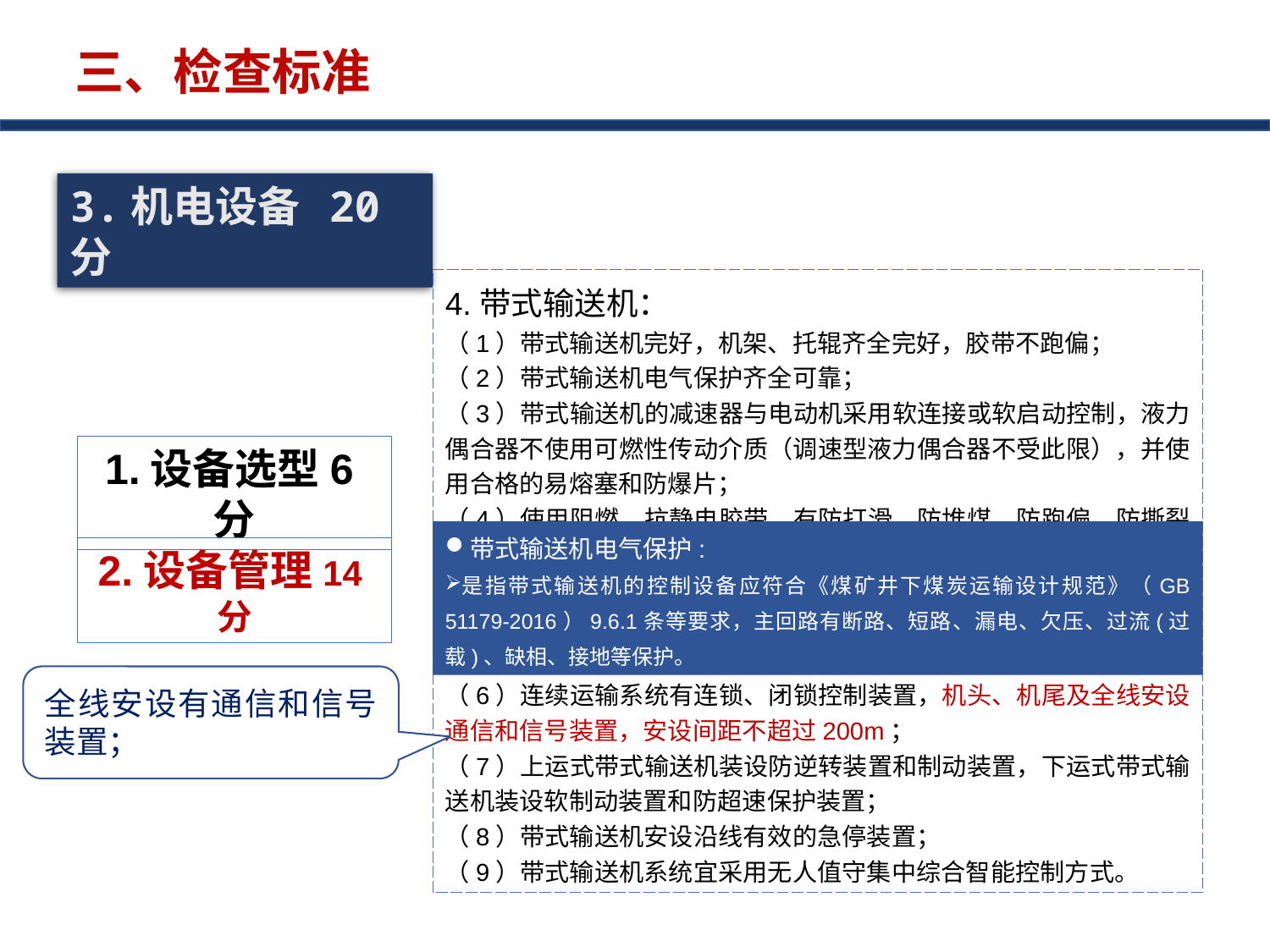

三、检查标准

3.机电设备  20分
4.带式输送机：
（1）带式输送机完好，机架、托辊齐全完好，胶带不跑偏；
（2）带式输送机电气保护齐全可靠；
（3）带式输送机的减速器与电动机采用软连接或软启动控制，液力偶合器不使用可燃性传动介质（调速型液力偶合器不受此限），并使用合格的易熔塞和防爆片；
（4）使用阻燃、抗静电胶带，有防打滑、防堆煤、防跑偏、防撕裂保护装置，有温度、烟雾监测装置，有自动洒水装置；
（5）带式输送机机头、机尾固定牢固，机头有防护栏，有消防设施，机尾使用挡煤板，有防护罩；在大于16°的斜巷中带式输送机设置防护网，并采取防止物料下滑、滚落等安全措施；
（6）连续运输系统有连锁、闭锁控制装置，机头、机尾及全线安设通信和信号装置，安设间距不超过200m；
（7）上运式带式输送机装设防逆转装置和制动装置，下运式带式输送机装设软制动装置和防超速保护装置；
（8）带式输送机安设沿线有效的急停装置；
（9）带式输送机系统宜采用无人值守集中综合智能控制方式。
1.设备选型6分
带式输送机电气保护:
是指带式输送机的控制设备应符合《煤矿井下煤炭运输设计规范》（GB 51179-2016）9.6.1条等要求，主回路有断路、短路、漏电、欠压、过流(过载)、缺相、接地等保护。
2.设备管理14分

全线安设有通信和信号装置；